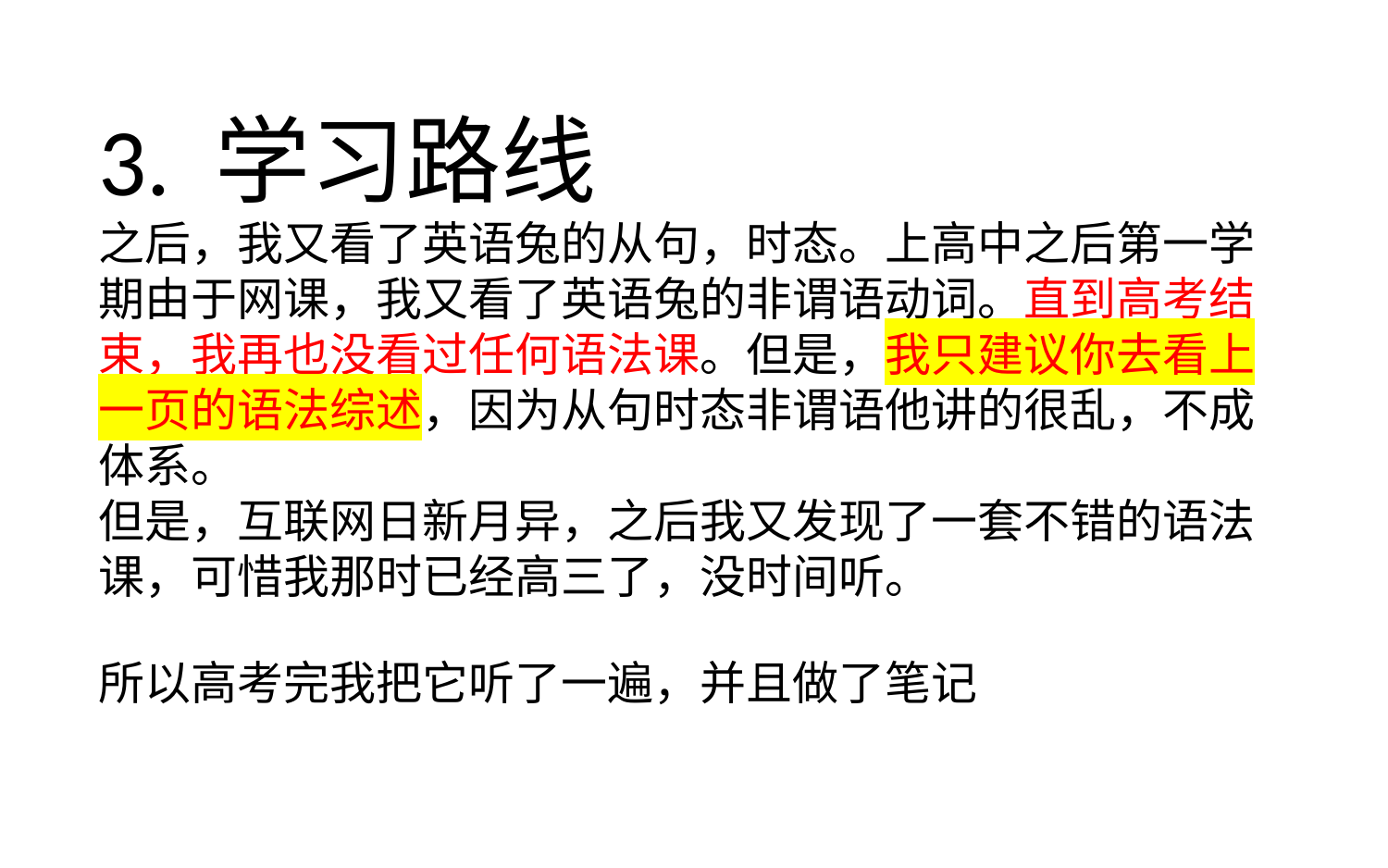

3. 学习路线
之后，我又看了英语兔的从句，时态。上高中之后第一学期由于网课，我又看了英语兔的非谓语动词。直到高考结束，我再也没看过任何语法课。但是，我只建议你去看上一页的语法综述，因为从句时态非谓语他讲的很乱，不成体系。
但是，互联网日新月异，之后我又发现了一套不错的语法课，可惜我那时已经高三了，没时间听。
所以高考完我把它听了一遍，并且做了笔记